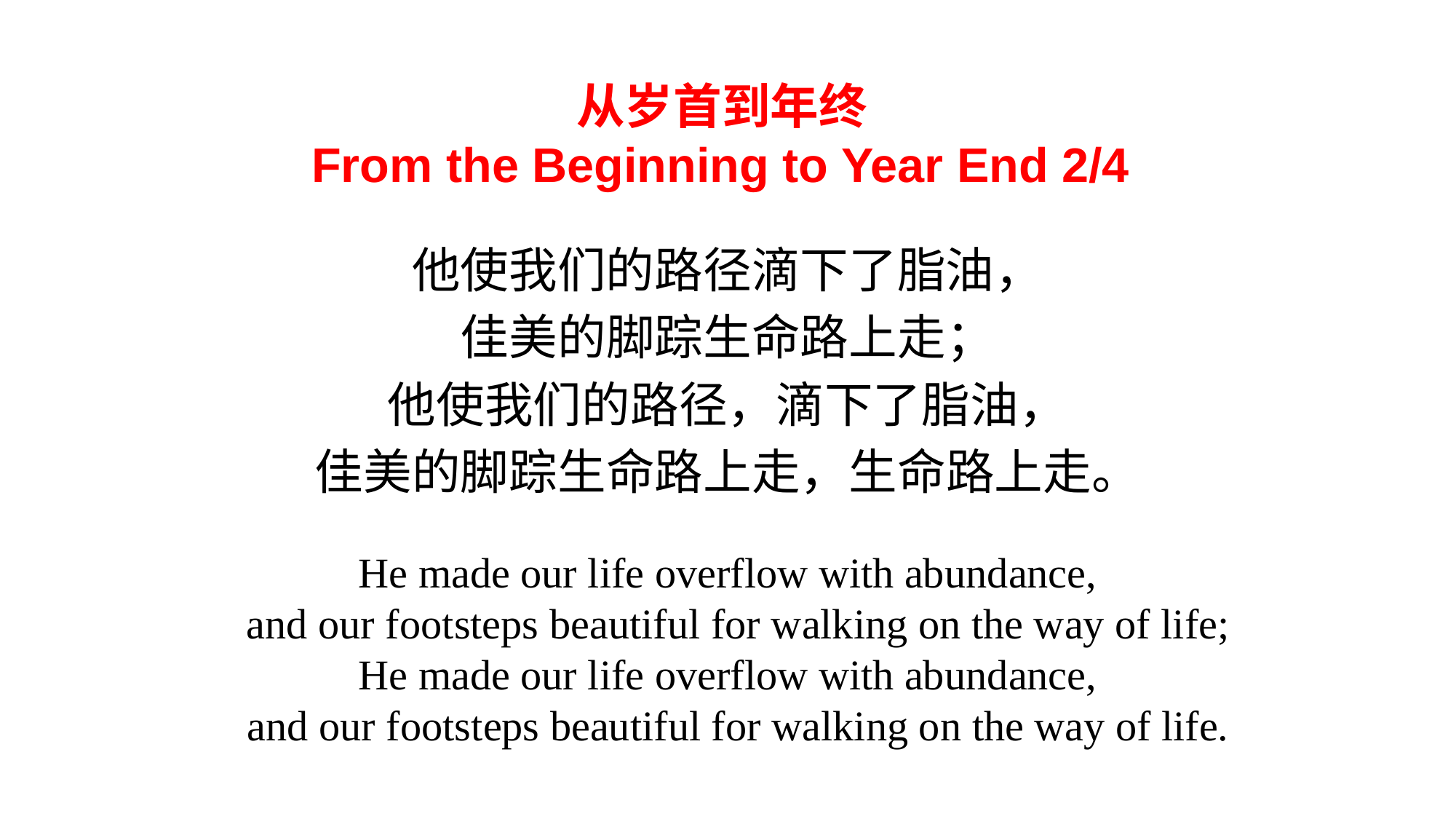

# 从岁首到年终 From the Beginning to Year End 2/4
他使我们的路径滴下了脂油，
佳美的脚踪生命路上走；
他使我们的路径，滴下了脂油，
佳美的脚踪生命路上走，生命路上走。

He made our life overflow with abundance,
  and our footsteps beautiful for walking on the way of life;
He made our life overflow with abundance,
  and our footsteps beautiful for walking on the way of life.